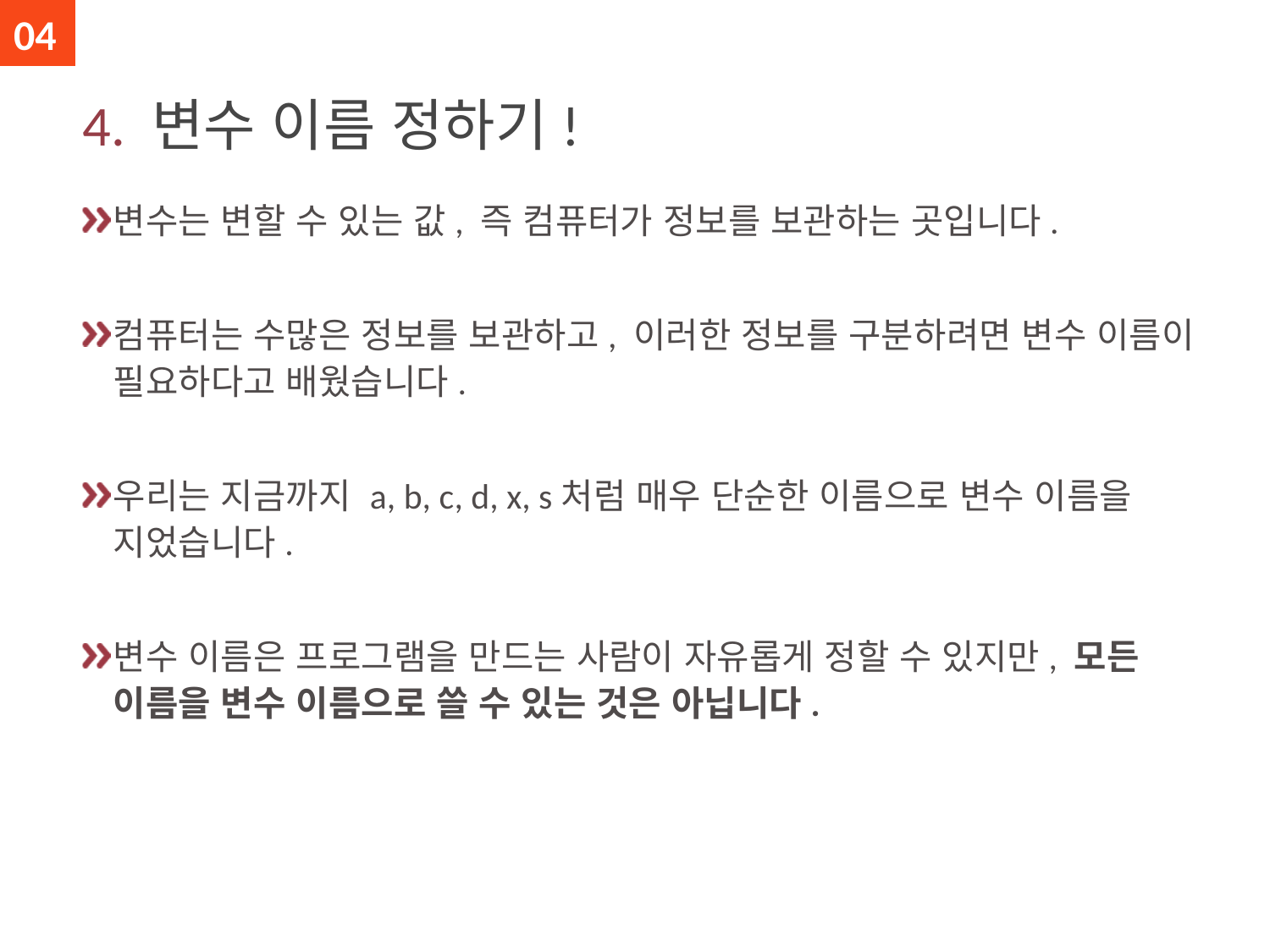

04
# 4. 변수 이름 정하기!
변수는 변할 수 있는 값, 즉 컴퓨터가 정보를 보관하는 곳입니다.

컴퓨터는 수많은 정보를 보관하고, 이러한 정보를 구분하려면 변수 이름이 필요하다고 배웠습니다.

우리는 지금까지 a, b, c, d, x, s처럼 매우 단순한 이름으로 변수 이름을 지었습니다.

변수 이름은 프로그램을 만드는 사람이 자유롭게 정할 수 있지만, 모든 이름을 변수 이름으로 쓸 수 있는 것은 아닙니다.